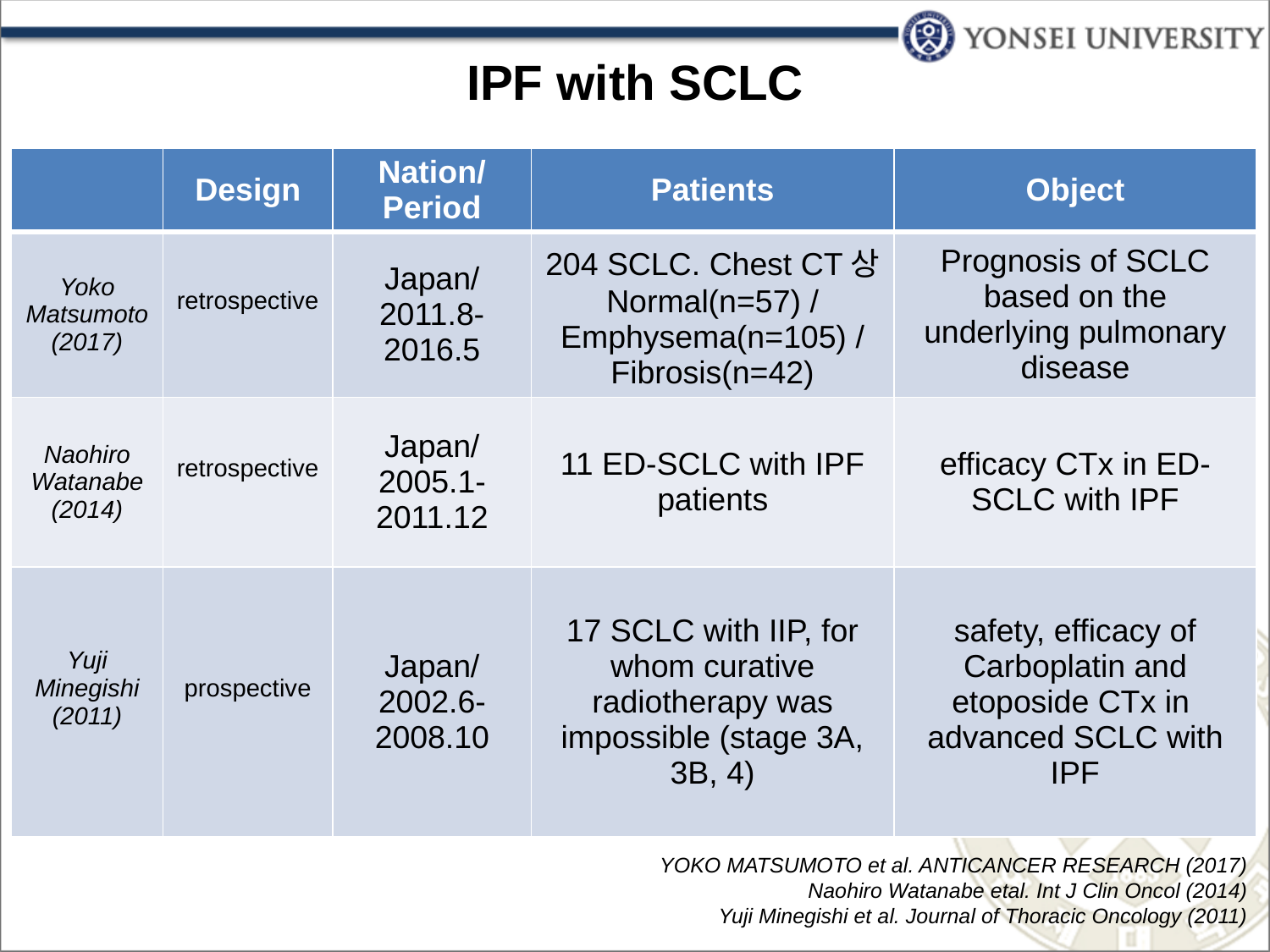

# IPF with SCLC
|  | Design | Nation/ Period | Patients | Object |
| --- | --- | --- | --- | --- |
| Yoko Matsumoto (2017) | retrospective | Japan/ 2011.8- 2016.5 | 204 SCLC. Chest CT상 Normal(n=57) / Emphysema(n=105) / Fibrosis(n=42) | Prognosis of SCLC based on the underlying pulmonary disease |
| Naohiro Watanabe (2014) | retrospective | Japan/ 2005.1-2011.12 | 11 ED-SCLC with IPF patients | efficacy CTx in ED-SCLC with IPF |
| Yuji Minegishi (2011) | prospective | Japan/ 2002.6-2008.10 | 17 SCLC with IIP, for whom curative radiotherapy was impossible (stage 3A, 3B, 4) | safety, efficacy of Carboplatin and etoposide CTx in advanced SCLC with IPF |
YOKO MATSUMOTO et al. ANTICANCER RESEARCH (2017)
Naohiro Watanabe etal. Int J Clin Oncol (2014)
Yuji Minegishi et al. Journal of Thoracic Oncology (2011)